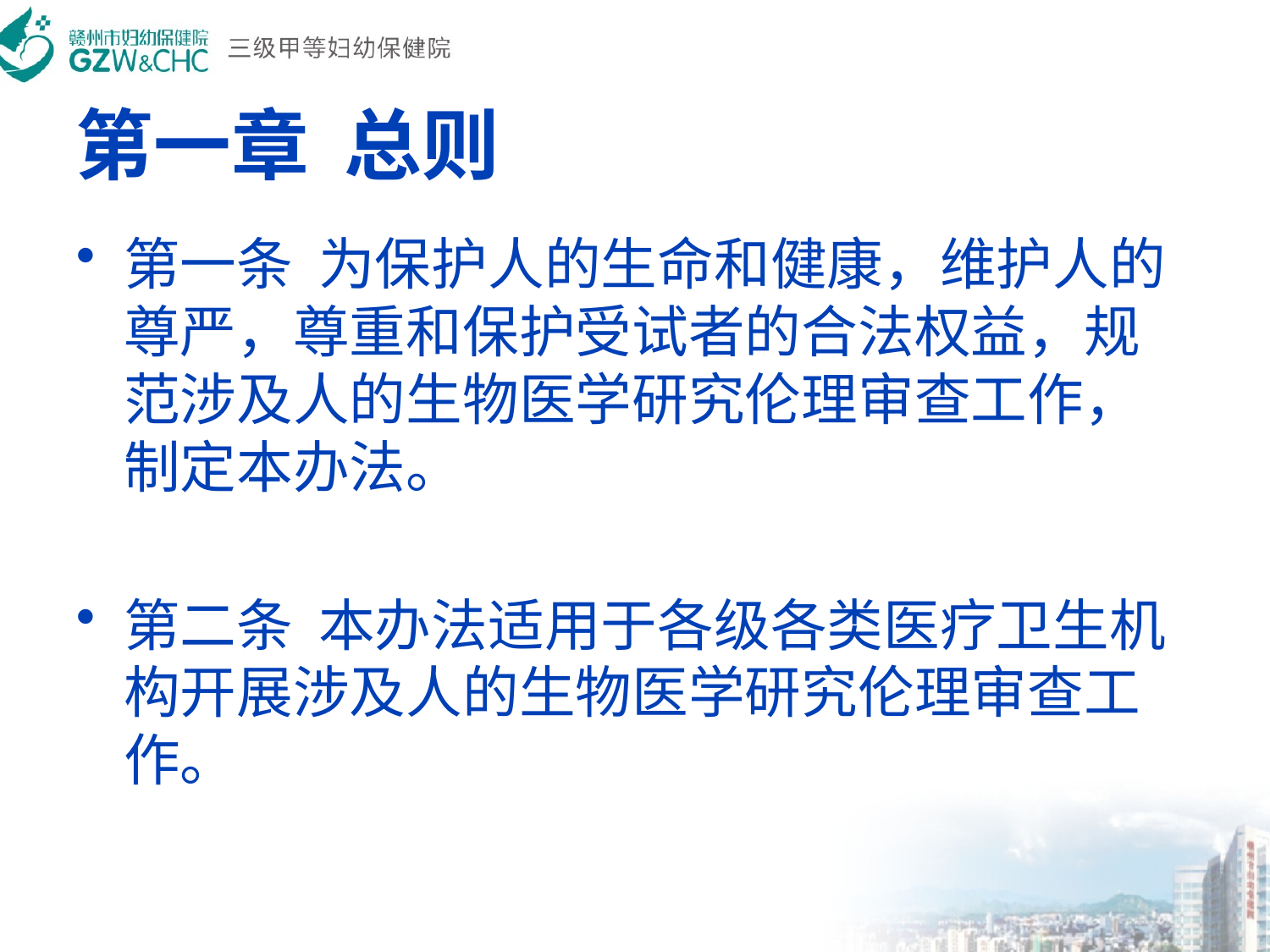

# 第一章  总则
第一条  为保护人的生命和健康，维护人的尊严，尊重和保护受试者的合法权益，规范涉及人的生物医学研究伦理审查工作，制定本办法。

第二条  本办法适用于各级各类医疗卫生机构开展涉及人的生物医学研究伦理审查工作。